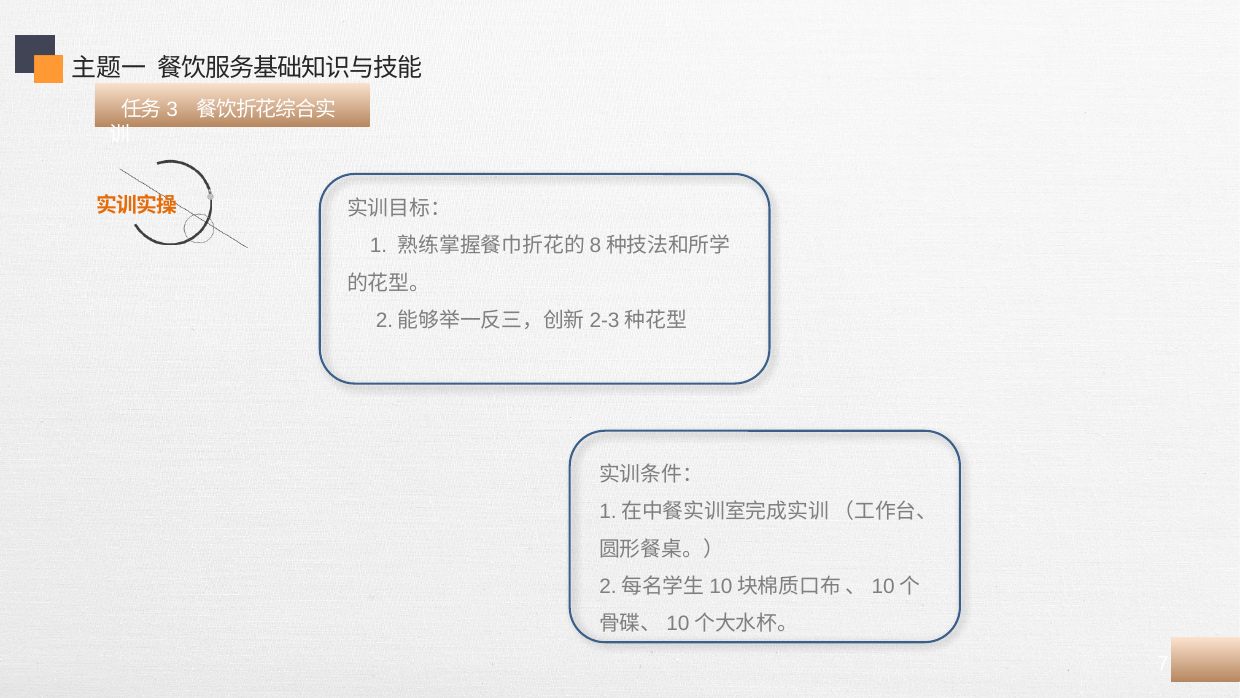

主题一  餐饮服务基础知识与技能

 任务3   餐饮折花综合实训

实训目标：
    1. 熟练掌握餐巾折花的8种技法和所学的花型。
     2.能够举一反三，创新2-3种花型

实训条件：
1.在中餐实训室完成实训 （工作台、圆形餐桌。）
2.每名学生10块棉质口布 、10个骨碟、10个大水杯。